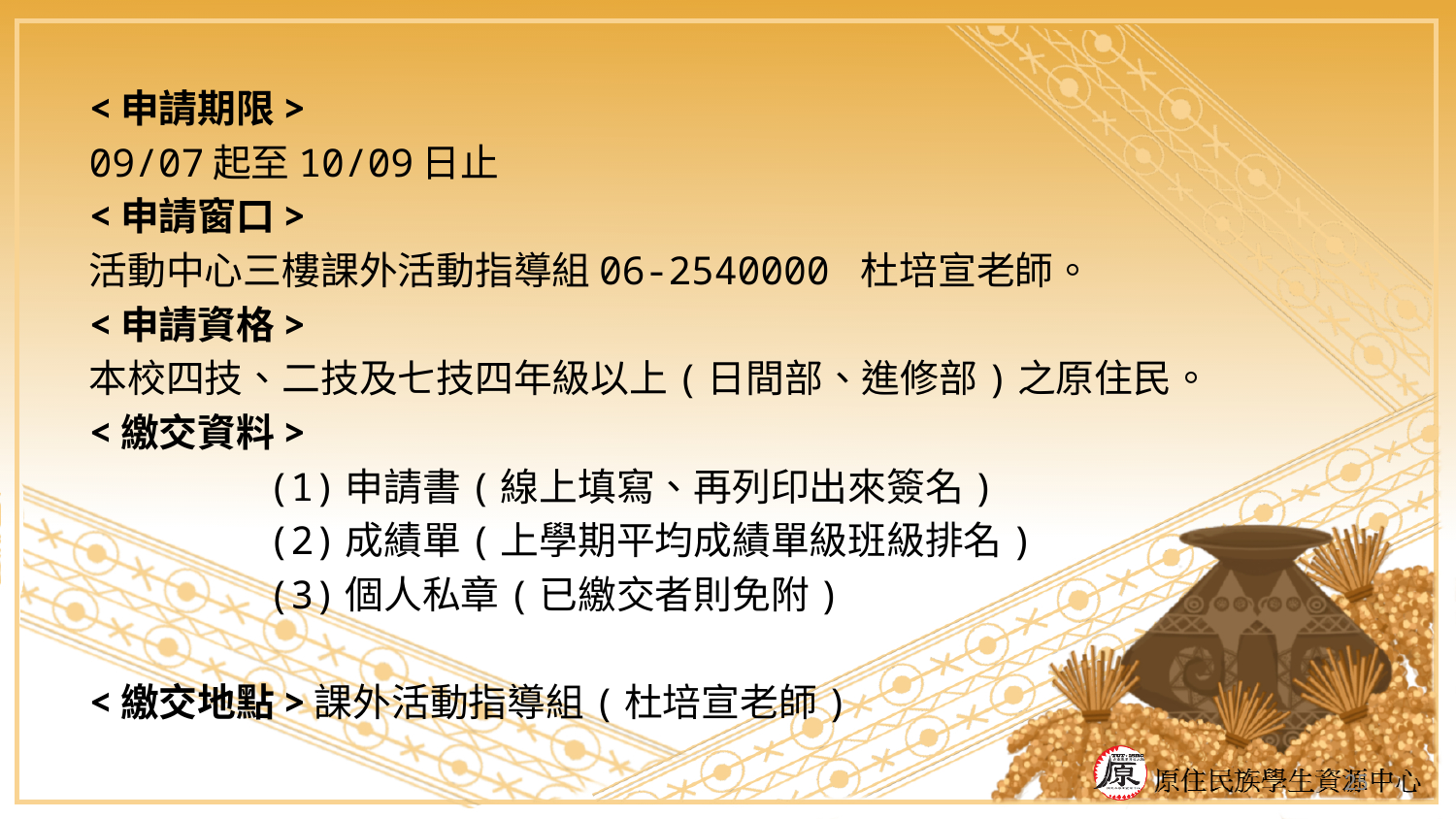

<申請期限>
09/07起至10/09日止
<申請窗口>
活動中心三樓課外活動指導組06-2540000 杜培宣老師。
<申請資格>
本校四技、二技及七技四年級以上(日間部、進修部)之原住民。
<繳交資料>
	  (1)申請書(線上填寫、再列印出來簽名)
	  (2)成績單(上學期平均成績單級班級排名)
	  (3)個人私章(已繳交者則免附)

<繳交地點>課外活動指導組(杜培宣老師)

25